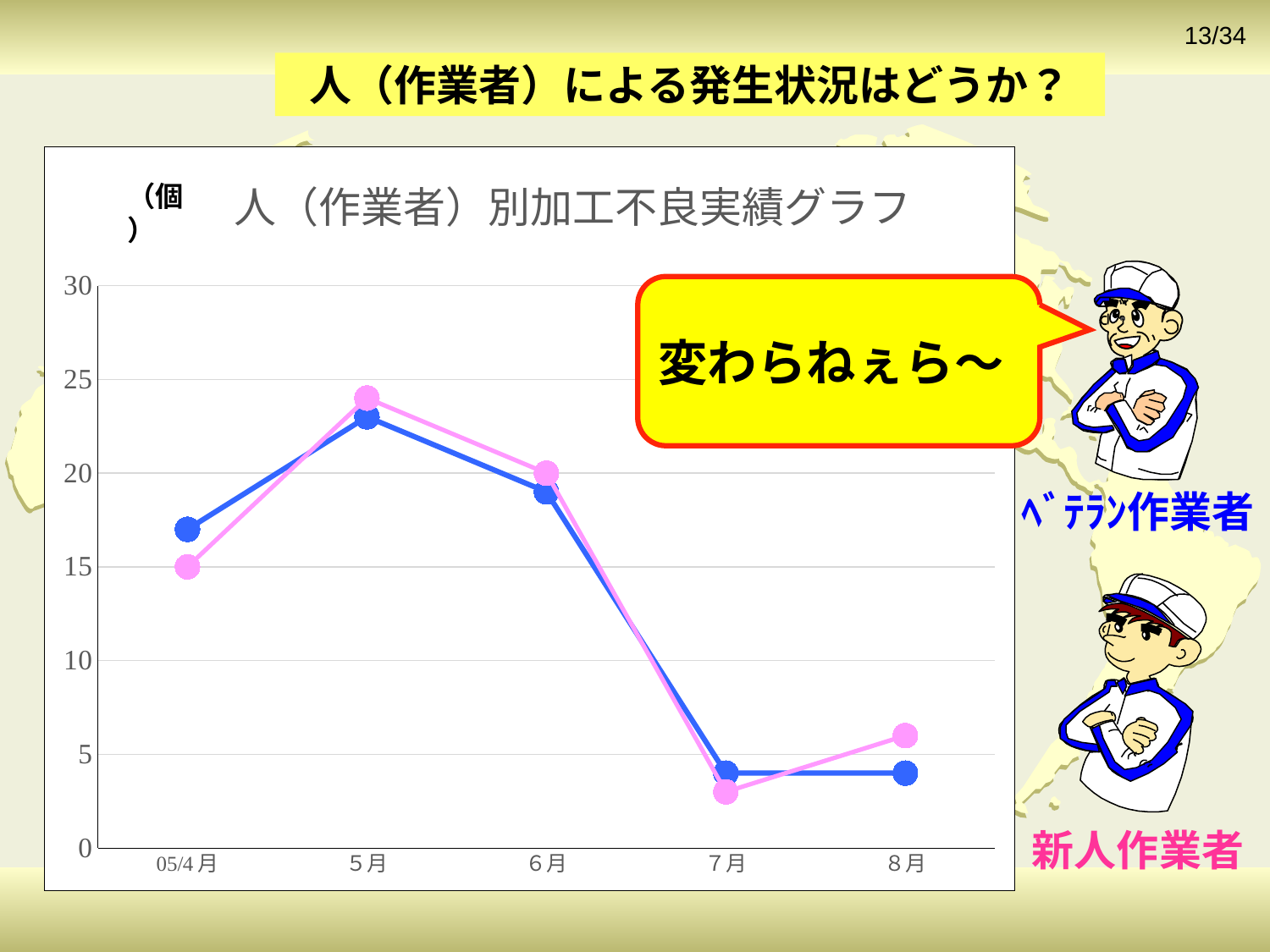

人（作業者）による発生状況はどうか？

### Chart: 人（作業者）別加工不良実績グラフ

| Category | ベテラン | 新人 |
|---|---|---|
| 05/4月 | 17.0 | 15.0 |
| ５月 | 23.0 | 24.0 |
| ６月 | 19.0 | 20.0 |
| ７月 | 4.0 | 3.0 |
| ８月 | 4.0 | 6.0 |
（個）

変わらねぇら～
ﾍﾞﾃﾗﾝ作業者

新人作業者